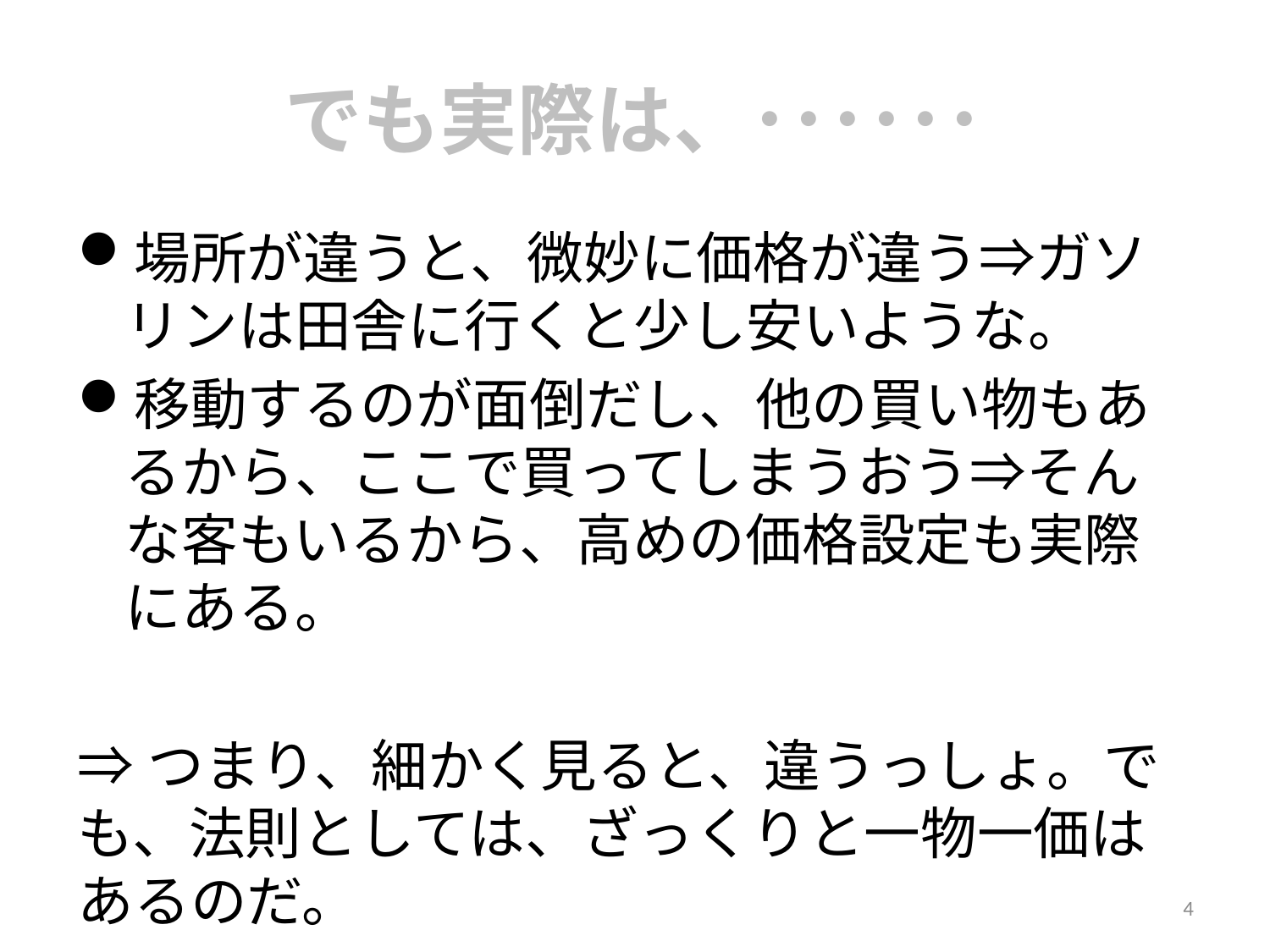

# でも実際は、･･････
場所が違うと、微妙に価格が違う⇒ガソリンは田舎に行くと少し安いような。
移動するのが面倒だし、他の買い物もあるから、ここで買ってしまうおう⇒そんな客もいるから、高めの価格設定も実際にある。

⇒つまり、細かく見ると、違うっしょ。でも、法則としては、ざっくりと一物一価はあるのだ。
4